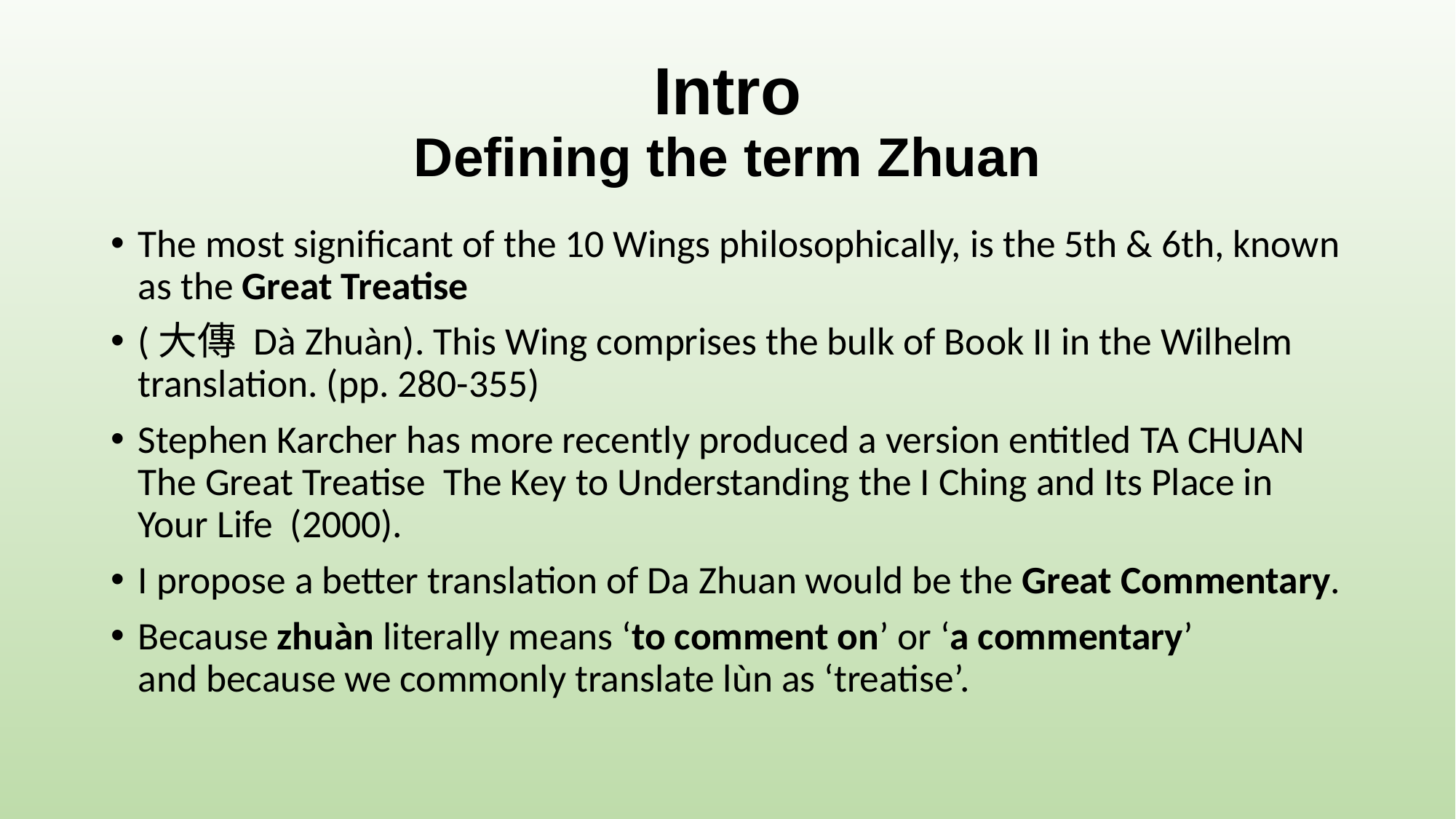

# Intro Defining the term Zhuan
The most significant of the 10 Wings philosophically, is the 5th & 6th, known as the Great Treatise
(大傳 Dà Zhuàn). This Wing comprises the bulk of Book II in the Wilhelm translation. (pp. 280-355)
Stephen Karcher has more recently produced a version entitled Ta Chuan  The Great Treatise  The Key to Understanding the I Ching and Its Place in Your Life  (2000).
I propose a better translation of Da Zhuan would be the Great Commentary.
Because zhuàn literally means ‘to comment on’ or ‘a commentary’
and because we commonly translate lùn as ‘treatise’.